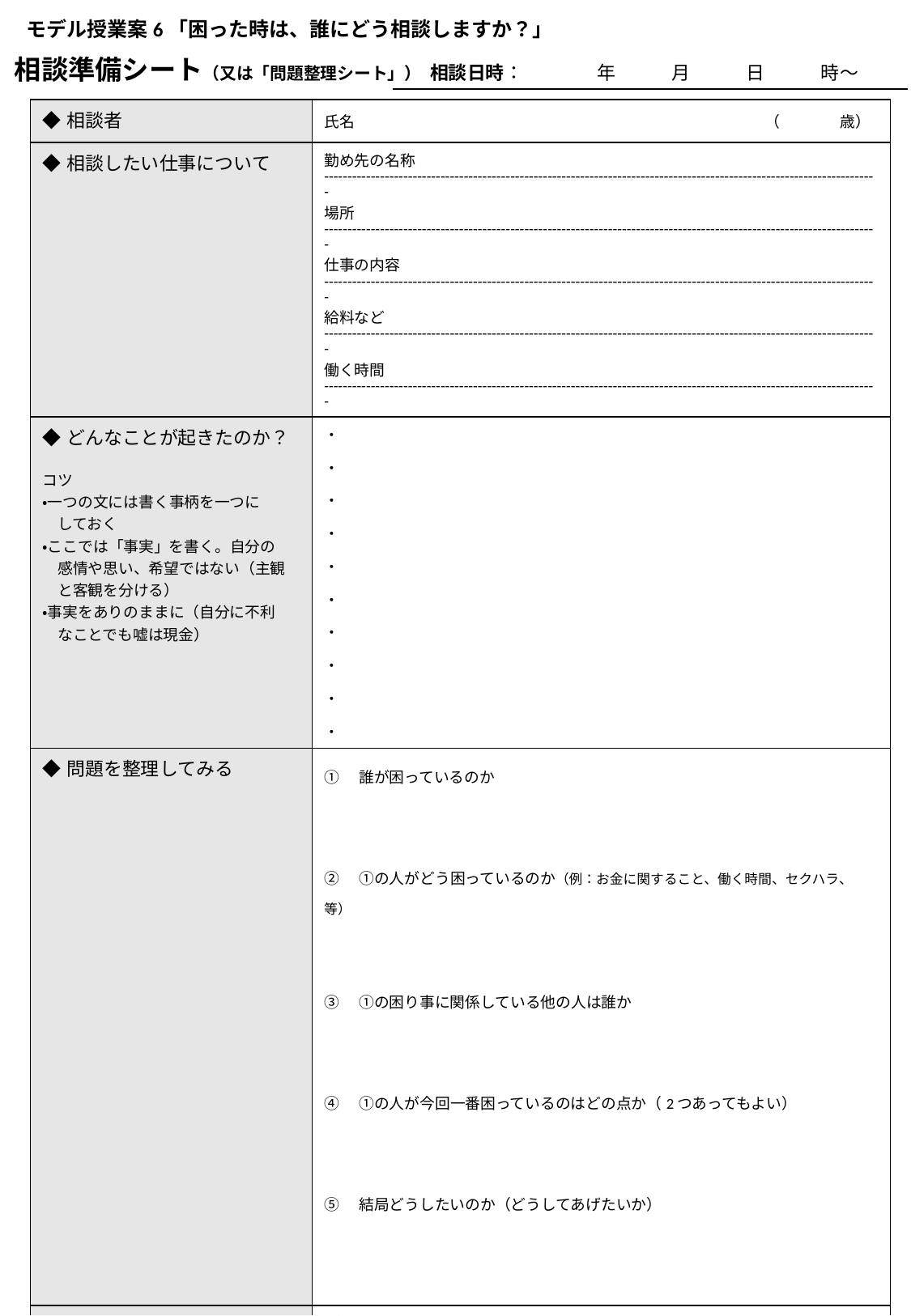

モデル授業案6「困った時は、誰にどう相談しますか？」
相談準備シート（又は「問題整理シート」）
相談日時：　　　　年　　　月　　　日　　　時〜

| ◆相談者 | 氏名　　　　　　　　　　　　　　　　　　　　　　　　　　　（　　　　歳） |
| --- | --- |
| ◆相談したい仕事について | 勤め先の名称 ----------------------------------------------------------------------------------------------------------------------- 場所 ----------------------------------------------------------------------------------------------------------------------- 仕事の内容 ----------------------------------------------------------------------------------------------------------------------- 給料など ----------------------------------------------------------------------------------------------------------------------- 働く時間 ----------------------------------------------------------------------------------------------------------------------- |
| ◆どんなことが起きたのか？ コツ ・一つの文には書く事柄を一つに 　しておく ・ここでは「事実」を書く。自分の 　感情や思い、希望ではない（主観 　と客観を分ける） ・事実をありのままに（自分に不利 　なことでも嘘は現金） | ・ ・ ・ ・ ・ ・ ・ ・ ・ ・ |
| ◆問題を整理してみる | ①　誰が困っているのか ②　①の人がどう困っているのか（例：お金に関すること、働く時間、セクハラ、等） ③　①の困り事に関係している他の人は誰か ④　①の人が今回一番困っているのはどの点か（2つあってもよい） ⑤　結局どうしたいのか（どうしてあげたいか） |
| ◆持参できそうな資料 （相談する人に理解してもらうため 　に使えそうな情報） ※資料がなくても相談することは可能です | 例）タイムカードのコピー、シフト表、給料明細、店長が話した音声・メモ、メール・SNSメッセージなど |